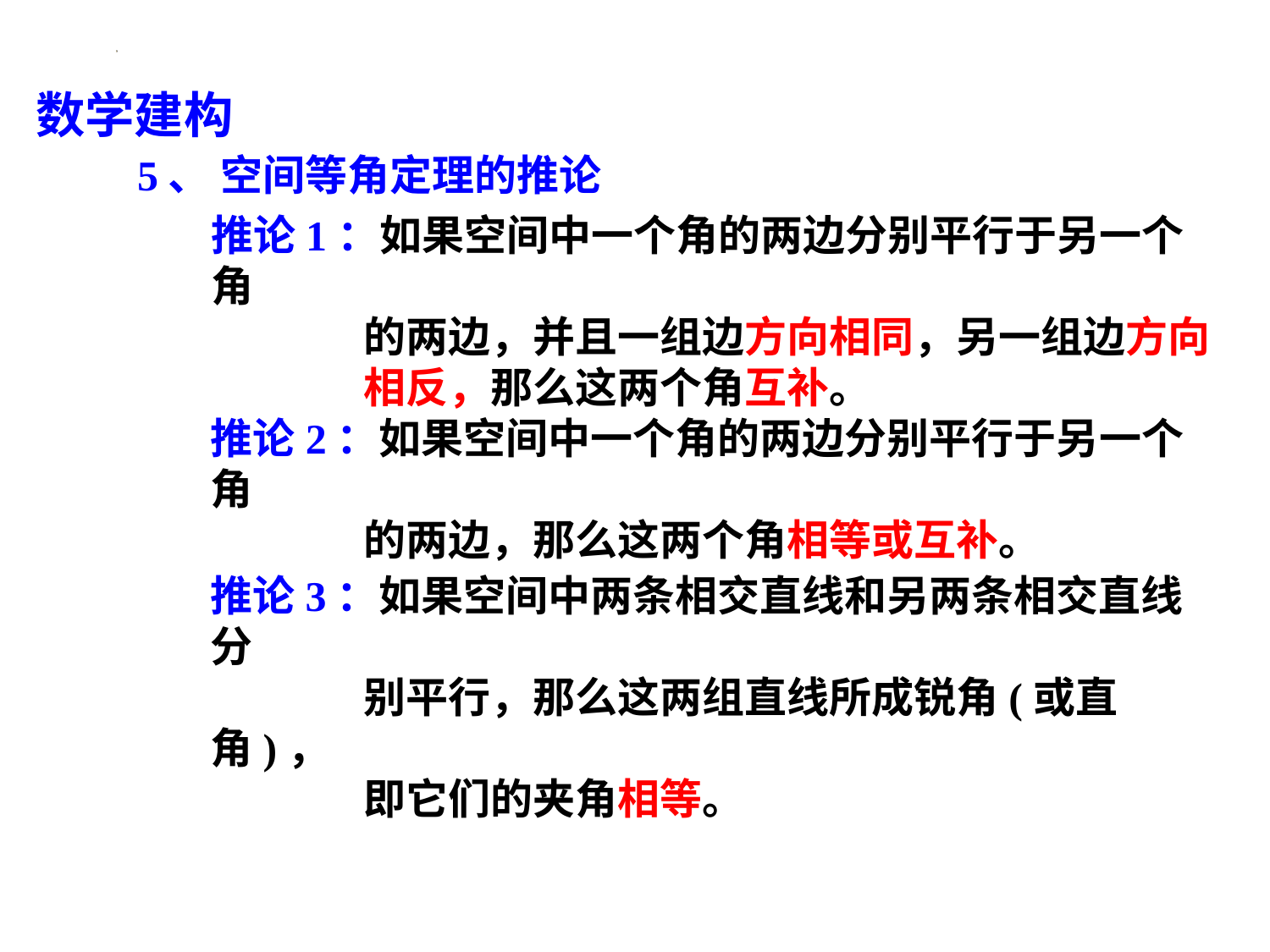

数学建构
5、 空间等角定理的推论
推论1：如果空间中一个角的两边分别平行于另一个角
               的两边，并且一组边方向相同，另一组边方向
               相反，那么这两个角互补。
推论2：如果空间中一个角的两边分别平行于另一个角
               的两边，那么这两个角相等或互补。
推论3：如果空间中两条相交直线和另两条相交直线分
               别平行，那么这两组直线所成锐角(或直角)，
               即它们的夹角相等。